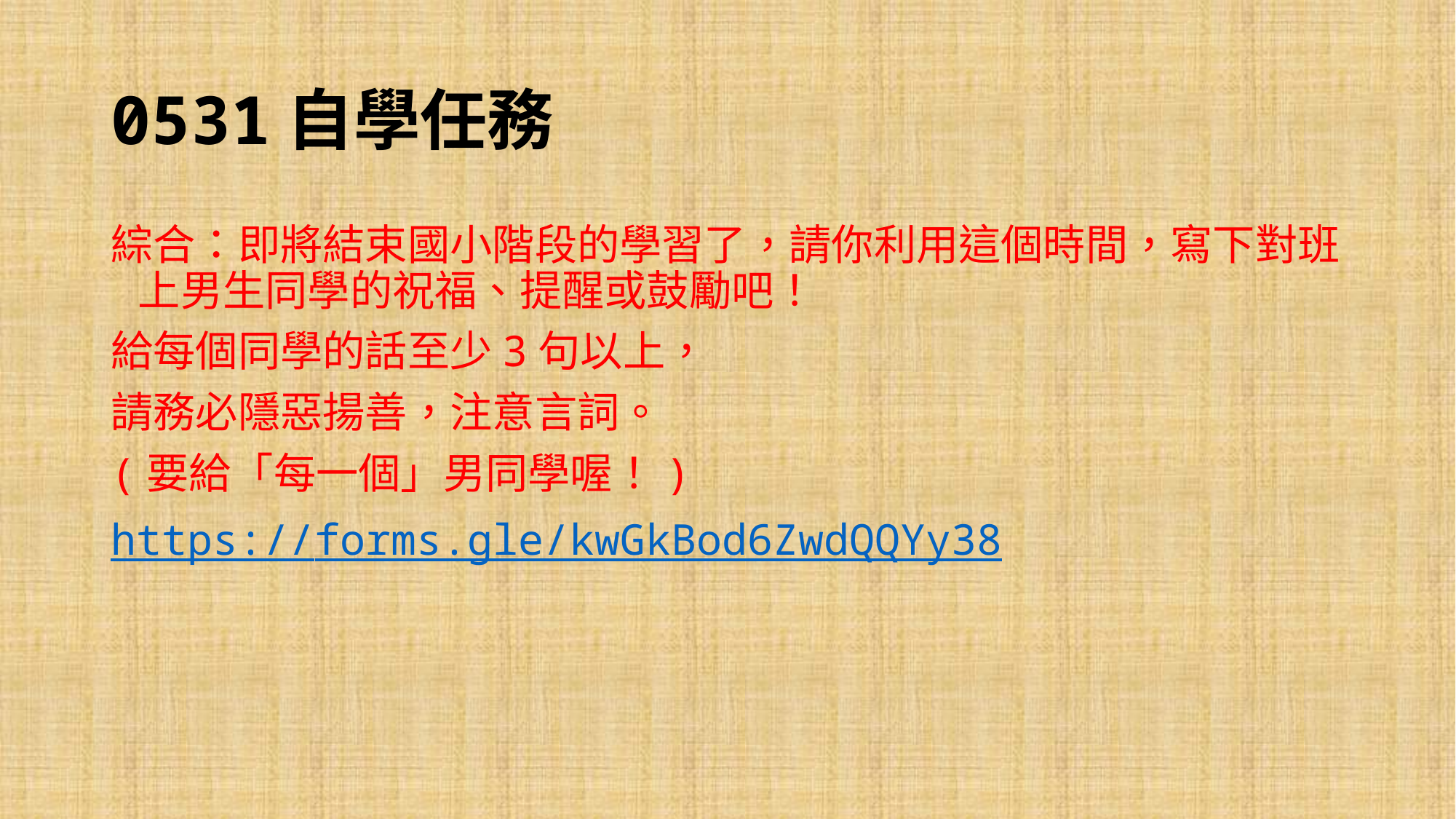

# 0531自學任務
綜合：即將結束國小階段的學習了，請你利用這個時間，寫下對班上男生同學的祝福、提醒或鼓勵吧！
給每個同學的話至少3句以上，
請務必隱惡揚善，注意言詞。
(要給「每一個」男同學喔！)
https://forms.gle/kwGkBod6ZwdQQYy38